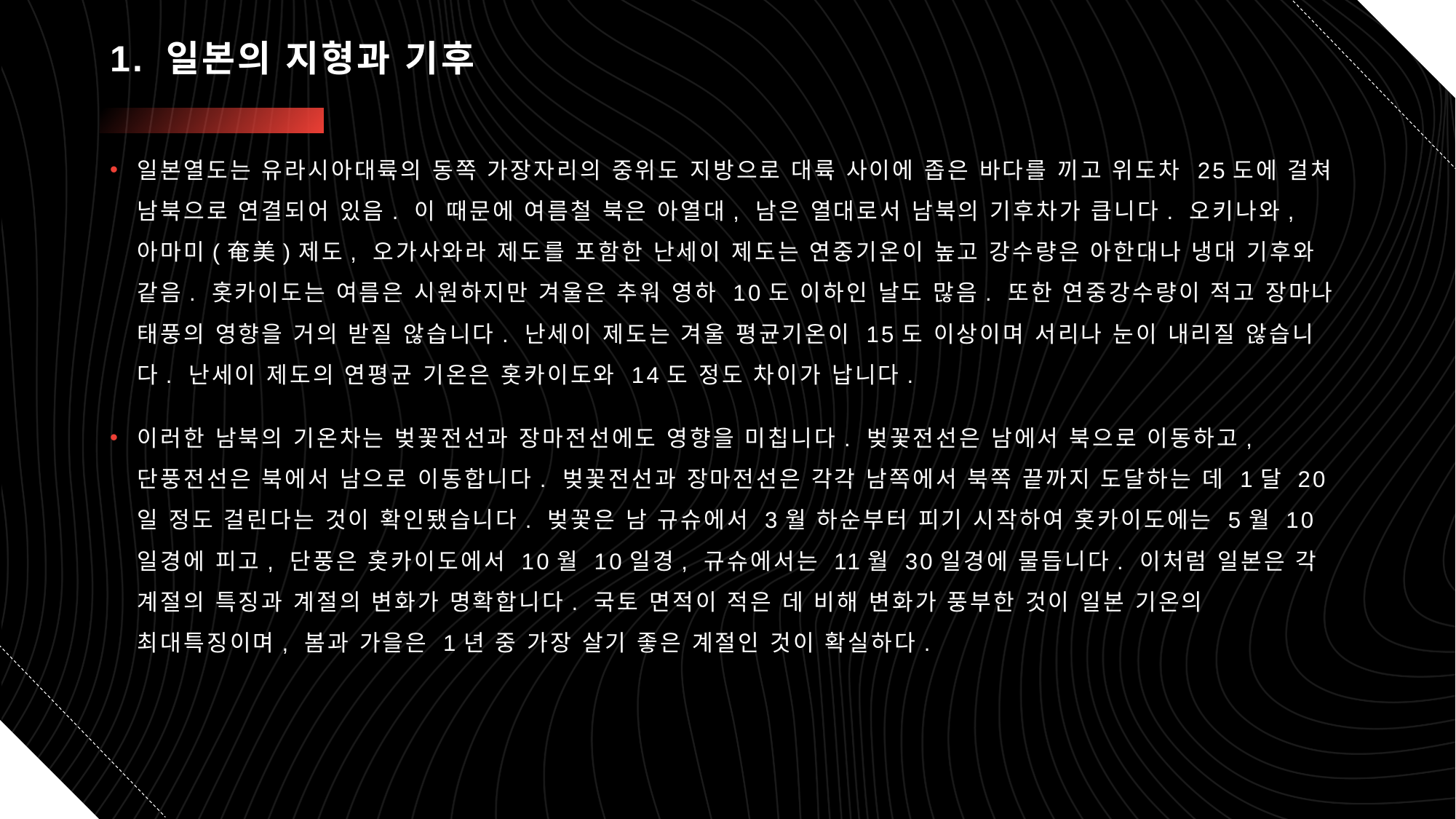

# 1. 일본의 지형과 기후
일본열도는 유라시아대륙의 동쪽 가장자리의 중위도 지방으로 대륙 사이에 좁은 바다를 끼고 위도차 25도에 걸쳐 남북으로 연결되어 있음. 이 때문에 여름철 북은 아열대, 남은 열대로서 남북의 기후차가 큽니다. 오키나와, 아마미(奄美)제도, 오가사와라 제도를 포함한 난세이 제도는 연중기온이 높고 강수량은 아한대나 냉대 기후와 같음. 홋카이도는 여름은 시원하지만 겨울은 추워 영하 10도 이하인 날도 많음. 또한 연중강수량이 적고 장마나 태풍의 영향을 거의 받질 않습니다. 난세이 제도는 겨울 평균기온이 15도 이상이며 서리나 눈이 내리질 않습니다. 난세이 제도의 연평균 기온은 홋카이도와 14도 정도 차이가 납니다.
이러한 남북의 기온차는 벚꽃전선과 장마전선에도 영향을 미칩니다. 벚꽃전선은 남에서 북으로 이동하고, 단풍전선은 북에서 남으로 이동합니다. 벚꽃전선과 장마전선은 각각 남쪽에서 북쪽 끝까지 도달하는 데 1달 20일 정도 걸린다는 것이 확인됐습니다. 벚꽃은 남 규슈에서 3월 하순부터 피기 시작하여 홋카이도에는 5월 10일경에 피고, 단풍은 홋카이도에서 10월 10일경, 규슈에서는 11월 30일경에 물듭니다. 이처럼 일본은 각 계절의 특징과 계절의 변화가 명확합니다. 국토 면적이 적은 데 비해 변화가 풍부한 것이 일본 기온의 최대특징이며, 봄과 가을은 1년 중 가장 살기 좋은 계절인 것이 확실하다.